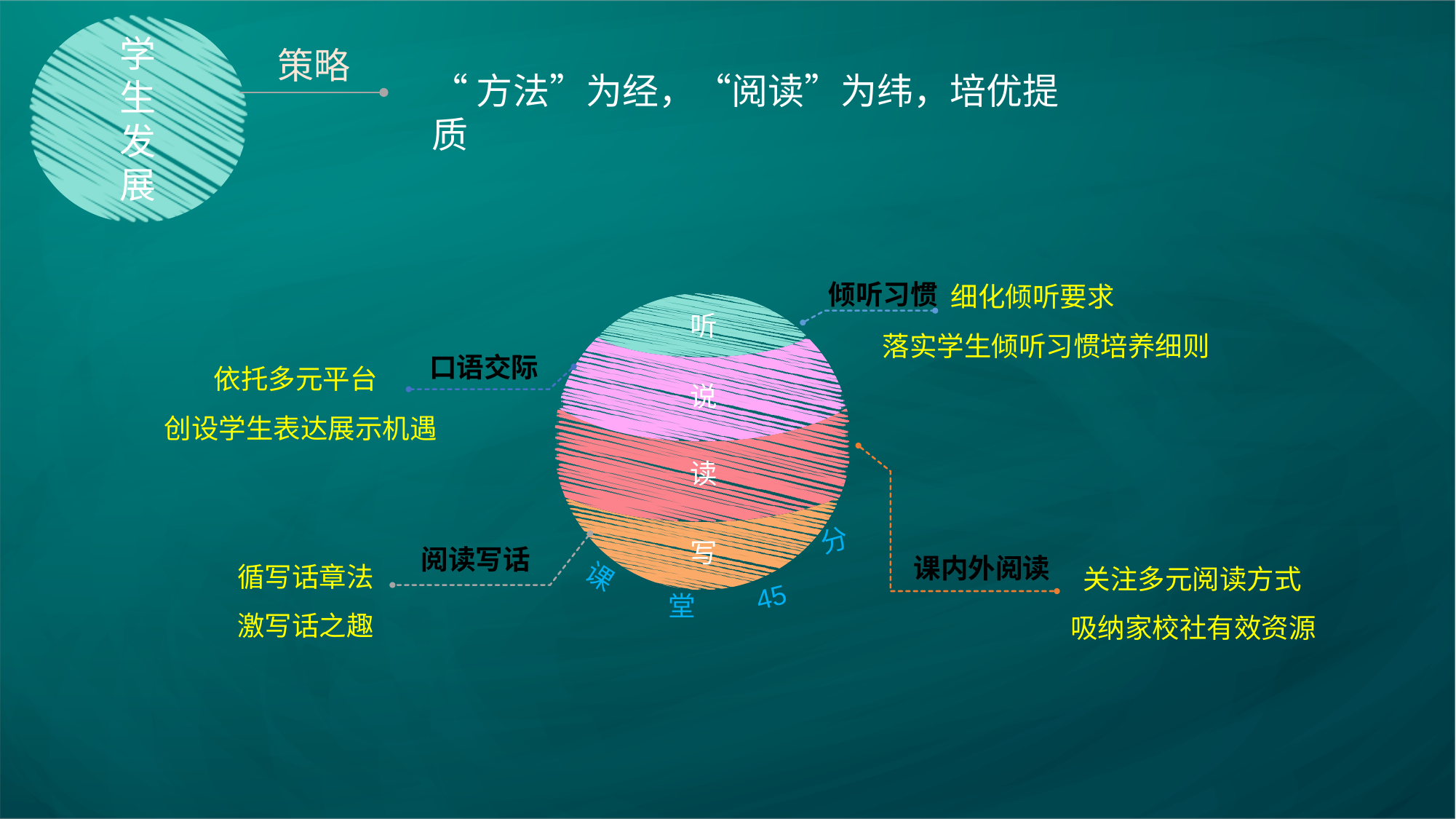

学生发展
策略
“方法”为经，“阅读”为纬，培优提质
          细化倾听要求
落实学生倾听习惯培养细则
倾听习惯

听

说

读

写

          依托多元平台
  创设学生表达展示机遇

口语交际

    循写话章法
    激写话之趣

分

阅读写话
 关注多元阅读方式
吸纳家校社有效资源
课内外阅读
课
45
堂